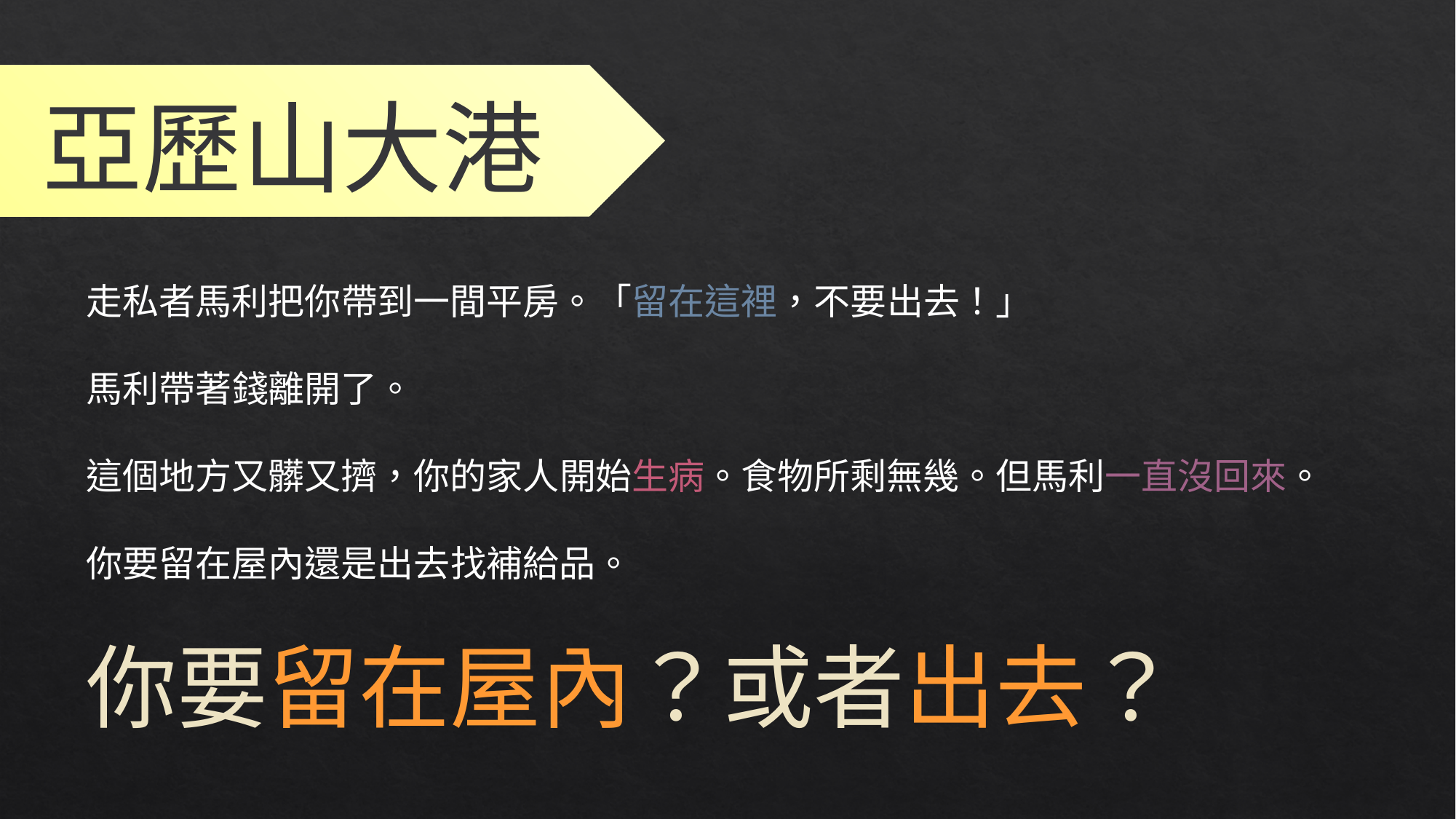

亞歷山大港
走私者馬利把你帶到一間平房。「留在這裡，不要出去！」

馬利帶著錢離開了。

這個地方又髒又擠，你的家人開始生病。食物所剩無幾。但馬利一直沒回來。

你要留在屋內還是出去找補給品。
你要留在屋內？或者出去？